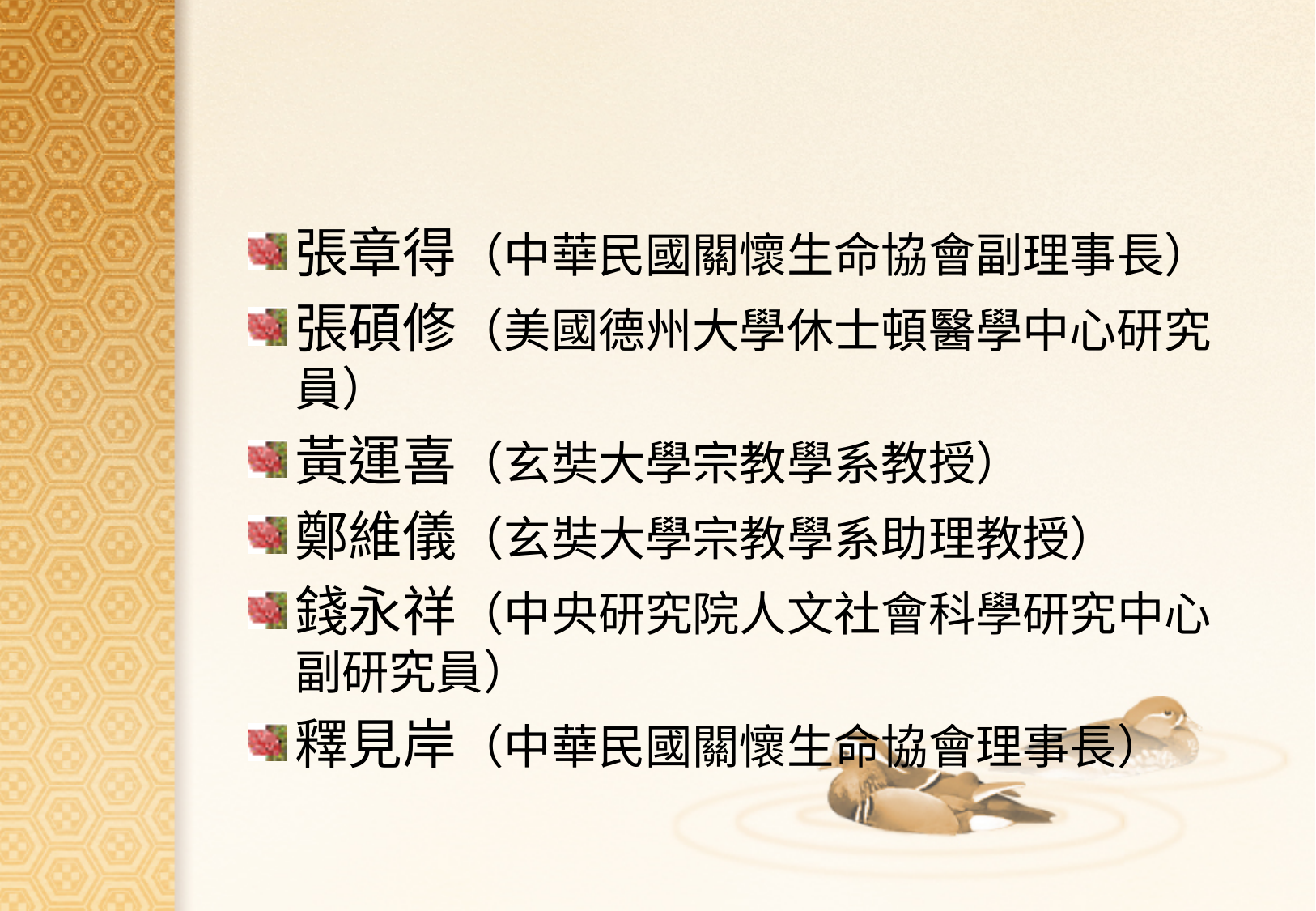

#
張章得（中華民國關懷生命協會副理事長）
張碩修（美國德州大學休士頓醫學中心研究員）
黃運喜（玄奘大學宗教學系教授）
鄭維儀（玄奘大學宗教學系助理教授）
錢永祥（中央研究院人文社會科學研究中心副研究員）
釋見岸（中華民國關懷生命協會理事長）